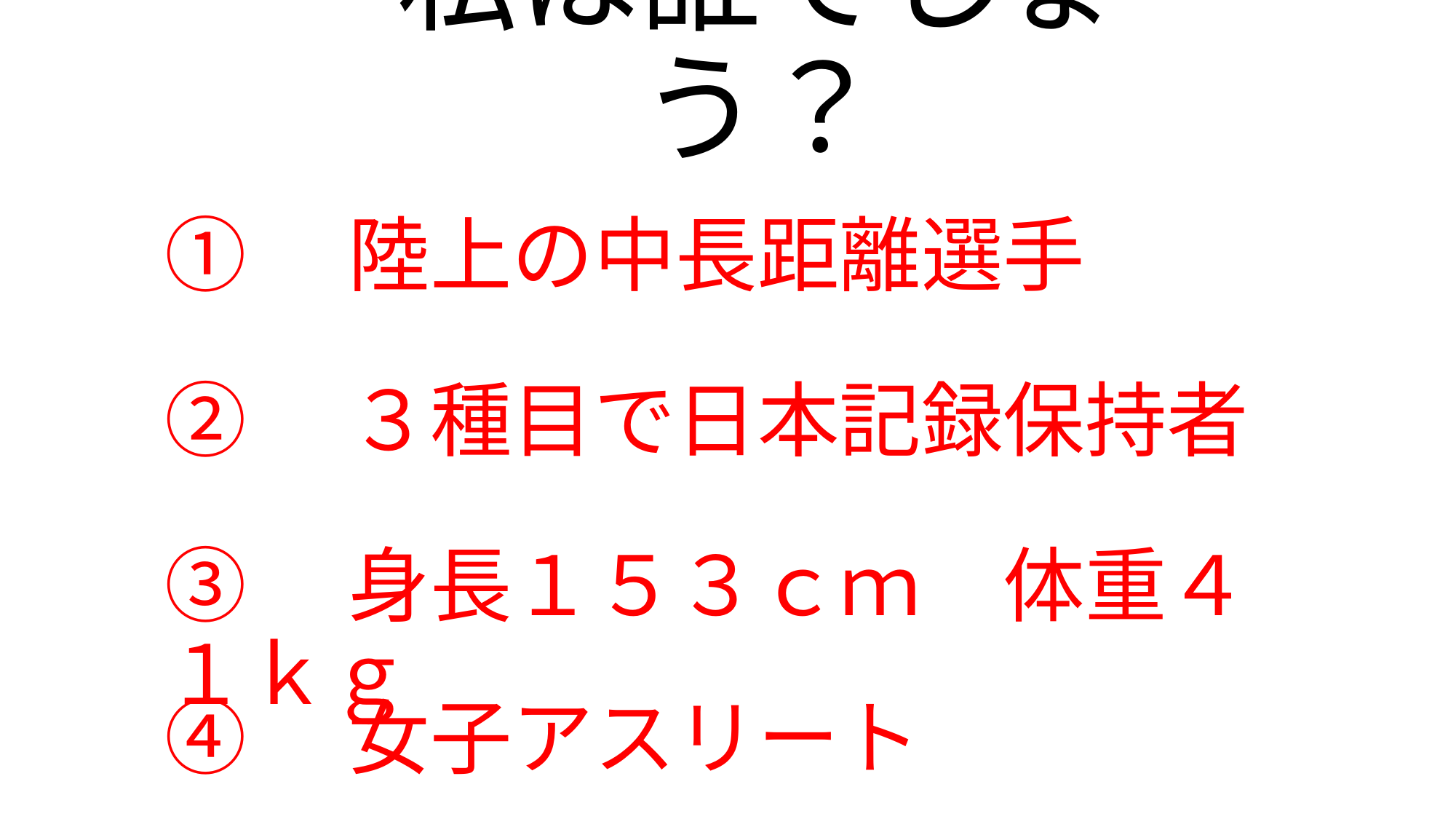

# 私は誰でしょう？
①　陸上の中長距離選手
②　３種目で日本記録保持者
③　身長１５３ｃｍ　体重４１ｋｇ
④　女子アスリート